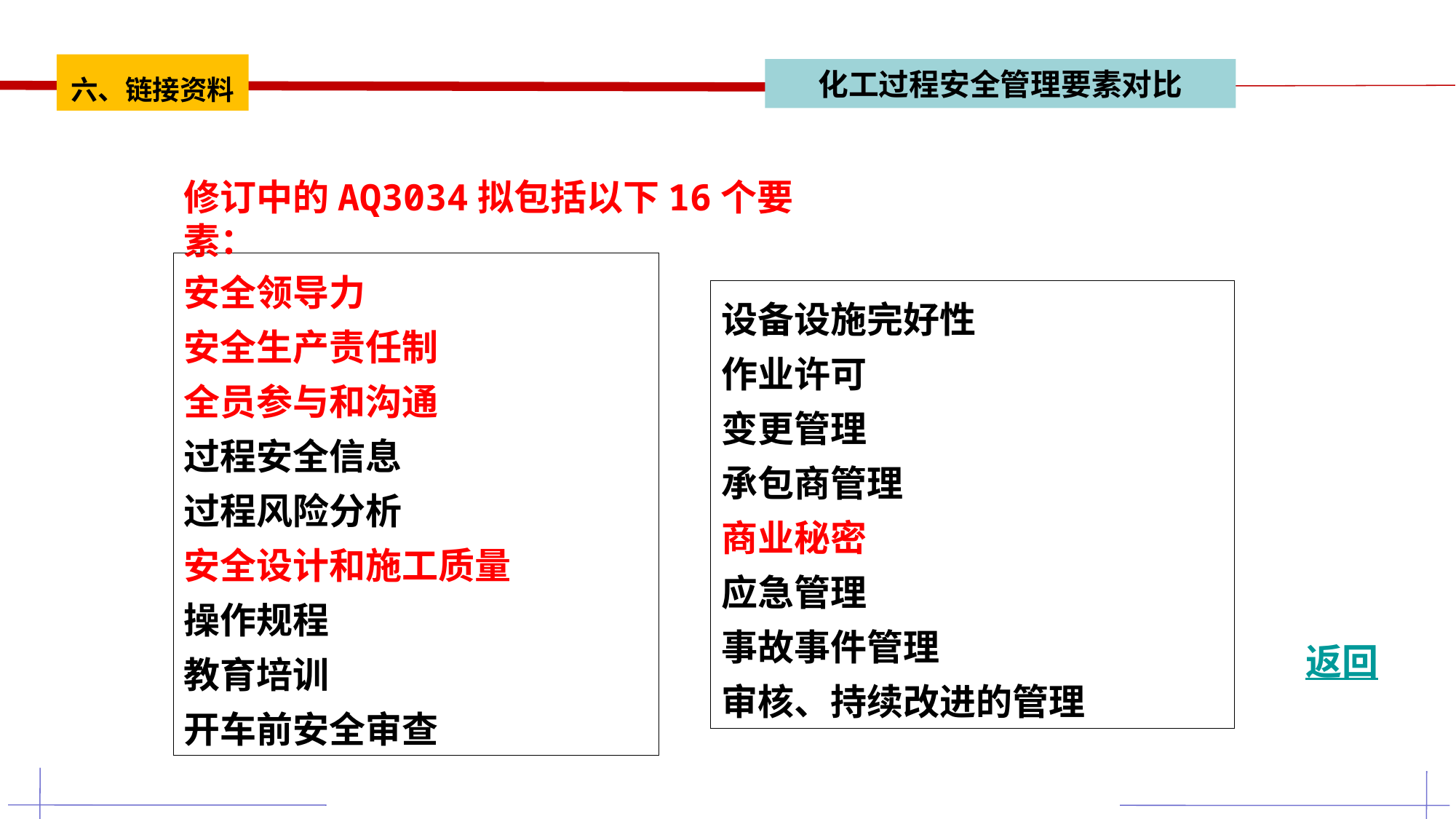

六、链接资料
化工过程安全管理要素对比
修订中的AQ3034拟包括以下16个要素：
安全领导力
安全生产责任制
全员参与和沟通
过程安全信息
过程风险分析
安全设计和施工质量
操作规程
教育培训
开车前安全审查
设备设施完好性
作业许可
变更管理
承包商管理
商业秘密
应急管理
事故事件管理
审核、持续改进的管理
返回